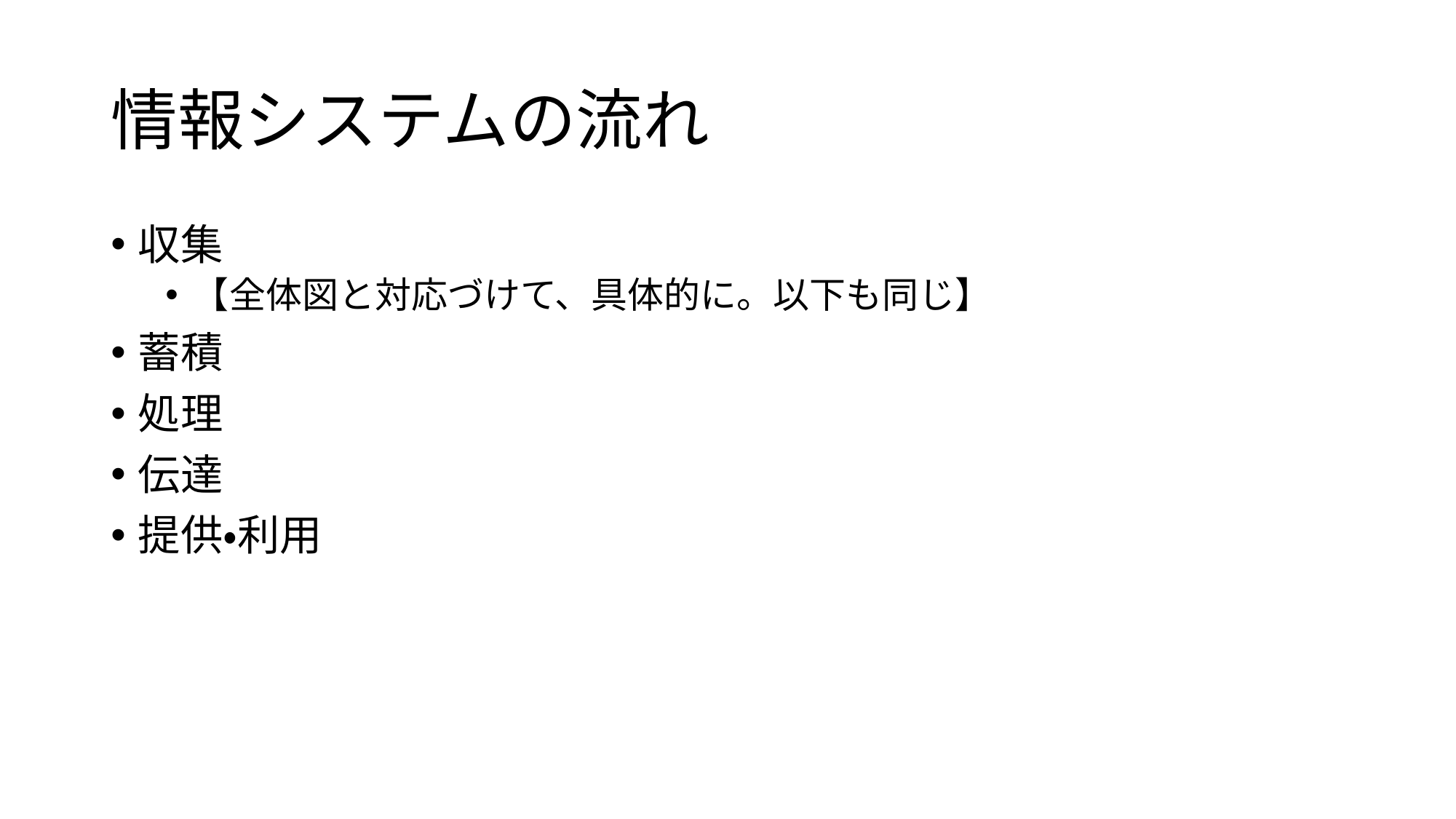

# 情報システムの流れ
収集
【全体図と対応づけて、具体的に。以下も同じ】
蓄積
処理
伝達
提供・利用